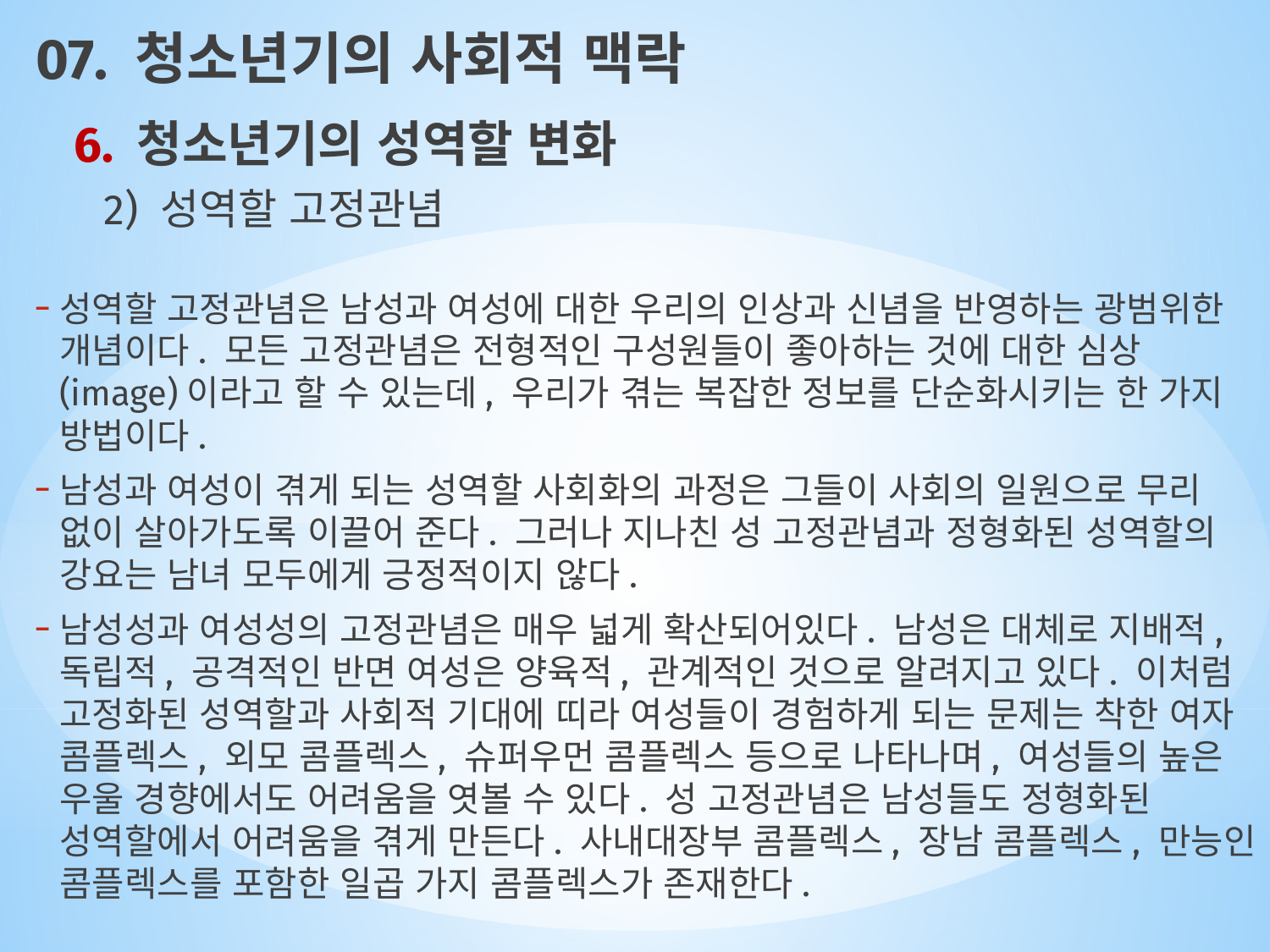

07. 청소년기의 사회적 맥락
6. 청소년기의 성역할 변화
2) 성역할 고정관념
성역할 고정관념은 남성과 여성에 대한 우리의 인상과 신념을 반영하는 광범위한 개념이다. 모든 고정관념은 전형적인 구성원들이 좋아하는 것에 대한 심상(image)이라고 할 수 있는데, 우리가 겪는 복잡한 정보를 단순화시키는 한 가지 방법이다.
남성과 여성이 겪게 되는 성역할 사회화의 과정은 그들이 사회의 일원으로 무리 없이 살아가도록 이끌어 준다. 그러나 지나친 성 고정관념과 정형화된 성역할의 강요는 남녀 모두에게 긍정적이지 않다.
남성성과 여성성의 고정관념은 매우 넓게 확산되어있다. 남성은 대체로 지배적, 독립적, 공격적인 반면 여성은 양육적, 관계적인 것으로 알려지고 있다. 이처럼 고정화된 성역할과 사회적 기대에 띠라 여성들이 경험하게 되는 문제는 착한 여자 콤플렉스, 외모 콤플렉스, 슈퍼우먼 콤플렉스 등으로 나타나며, 여성들의 높은 우울 경향에서도 어려움을 엿볼 수 있다. 성 고정관념은 남성들도 정형화된 성역할에서 어려움을 겪게 만든다. 사내대장부 콤플렉스, 장남 콤플렉스, 만능인 콤플렉스를 포함한 일곱 가지 콤플렉스가 존재한다.